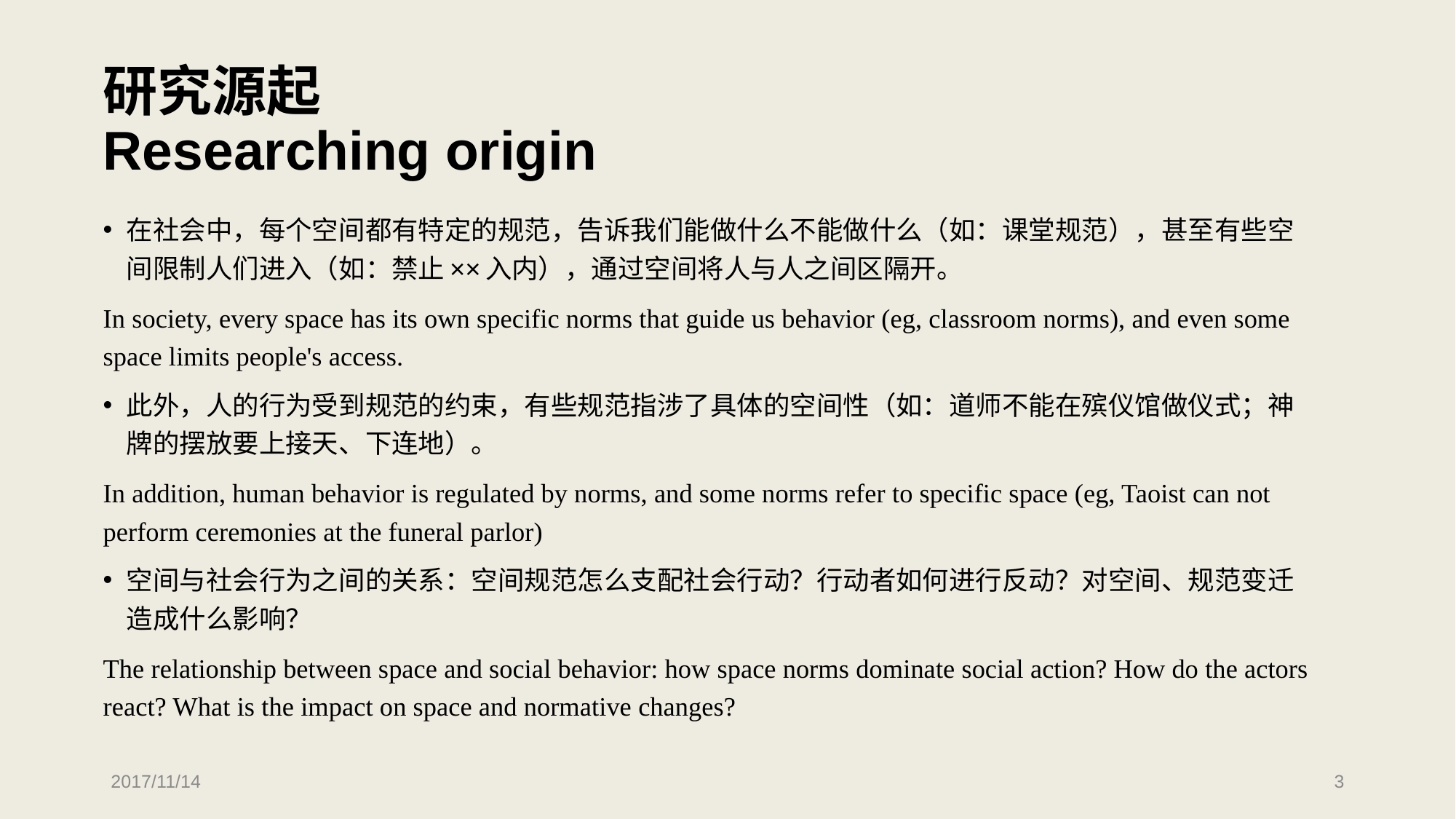

# 研究源起 Researching origin
在社会中，每个空间都有特定的规范，告诉我们能做什么不能做什么（如：课堂规范），甚至有些空间限制人们进入（如：禁止××入内），通过空间将人与人之间区隔开。
In society, every space has its own specific norms that guide us behavior (eg, classroom norms), and even some space limits people's access.
此外，人的行为受到规范的约束，有些规范指涉了具体的空间性（如：道师不能在殡仪馆做仪式；神牌的摆放要上接天、下连地）。
In addition, human behavior is regulated by norms, and some norms refer to specific space (eg, Taoist can not perform ceremonies at the funeral parlor)
空间与社会行为之间的关系：空间规范怎么支配社会行动？行动者如何进行反动？对空间、规范变迁造成什么影响？
The relationship between space and social behavior: how space norms dominate social action? How do the actors react? What is the impact on space and normative changes?

2017/11/14
3